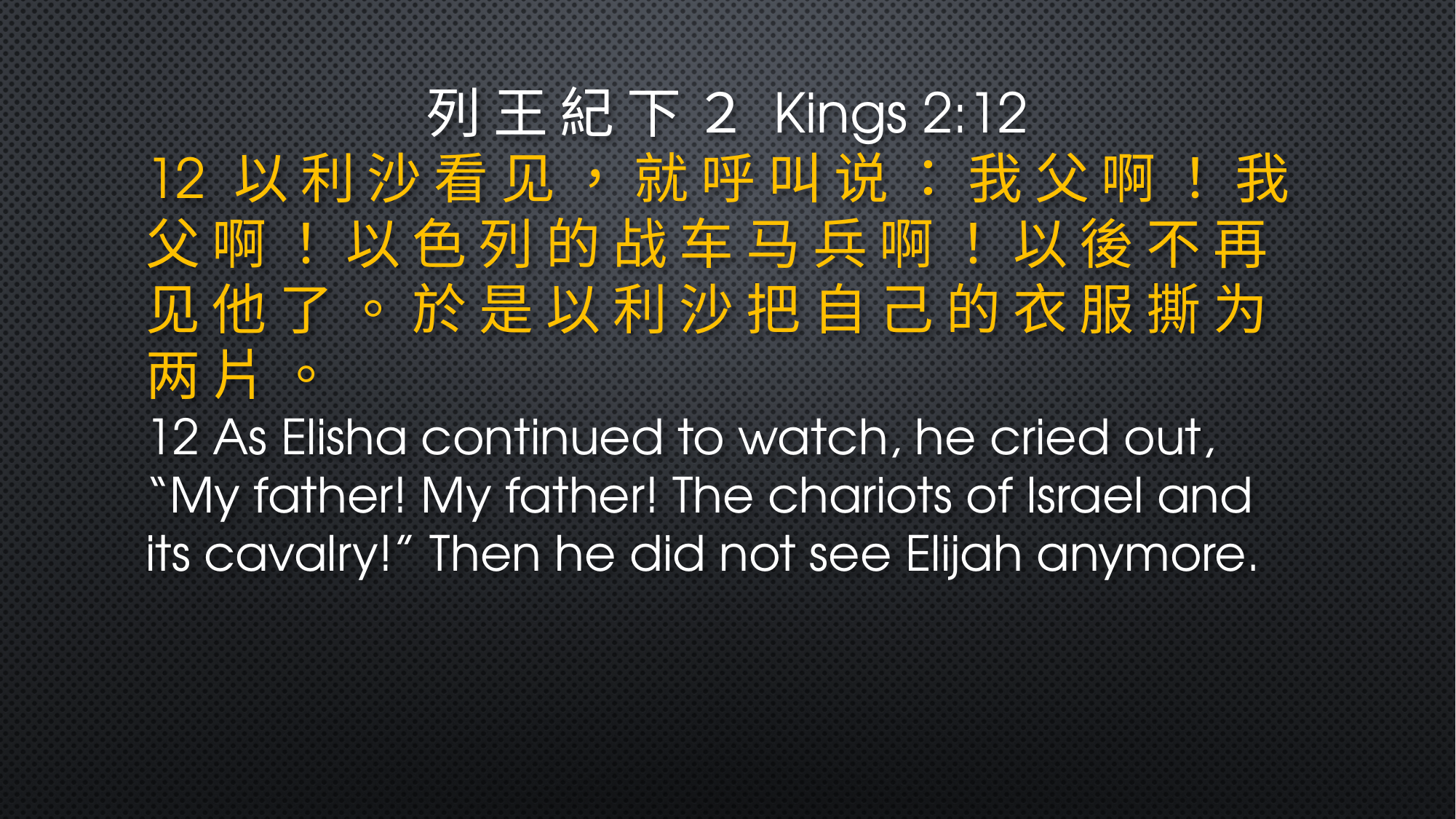

列 王 紀 下 ２ Kings 2:12
12 以 利 沙 看 见 ， 就 呼 叫 说 ： 我 父 啊 ！ 我 父 啊 ！ 以 色 列 的 战 车 马 兵 啊 ！ 以 後 不 再 见 他 了 。 於 是 以 利 沙 把 自 己 的 衣 服 撕 为 两 片 。
12 As Elisha continued to watch, he cried out, “My father! My father! The chariots of Israel and its cavalry!” Then he did not see Elijah anymore.